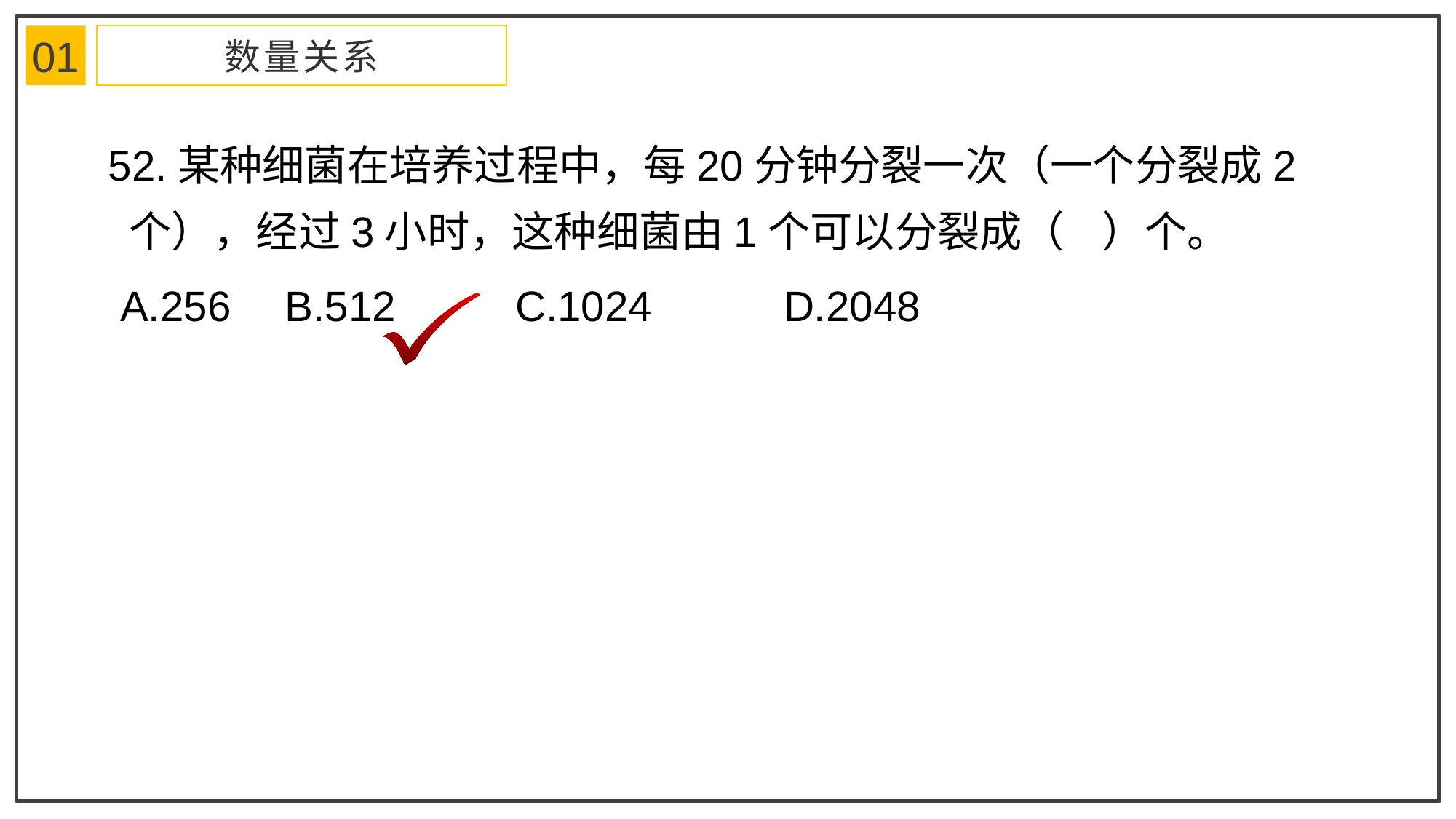

01
数量关系
   52.某种细菌在培养过程中，每20分钟分裂一次（一个分裂成2个），经过3小时，这种细菌由1个可以分裂成（    ）个。
    A.256	    B.512	     C.1024		D.2048